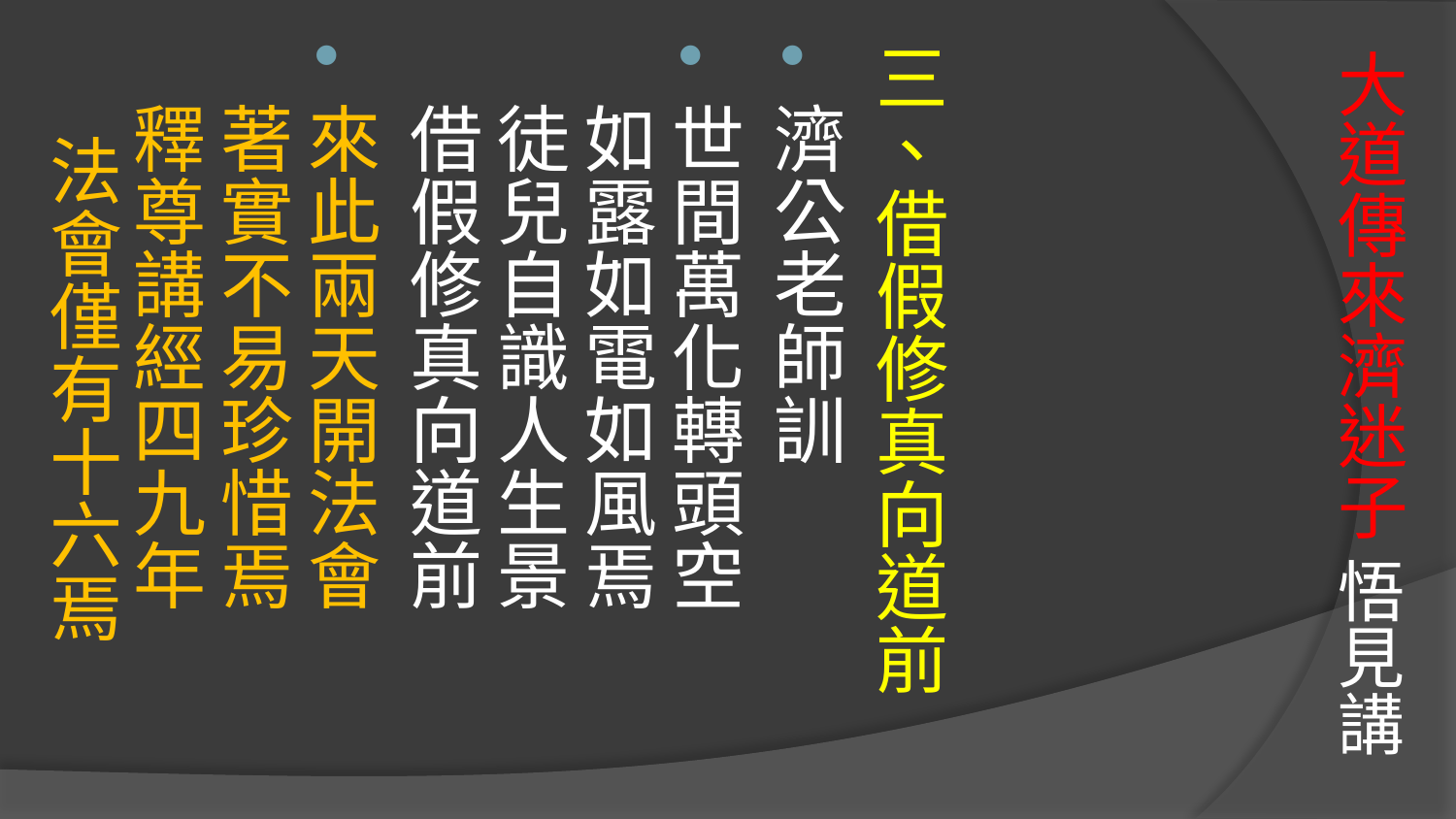

# 大道傳來濟迷子 悟見講
三、借假修真向道前
濟公老師訓
世間萬化轉頭空　    如露如電如風焉
徒兒自識人生景　     借假修真向道前
來此兩天開法會　     著實不易珍惜焉
釋尊講經四九年　         法會僅有十六焉